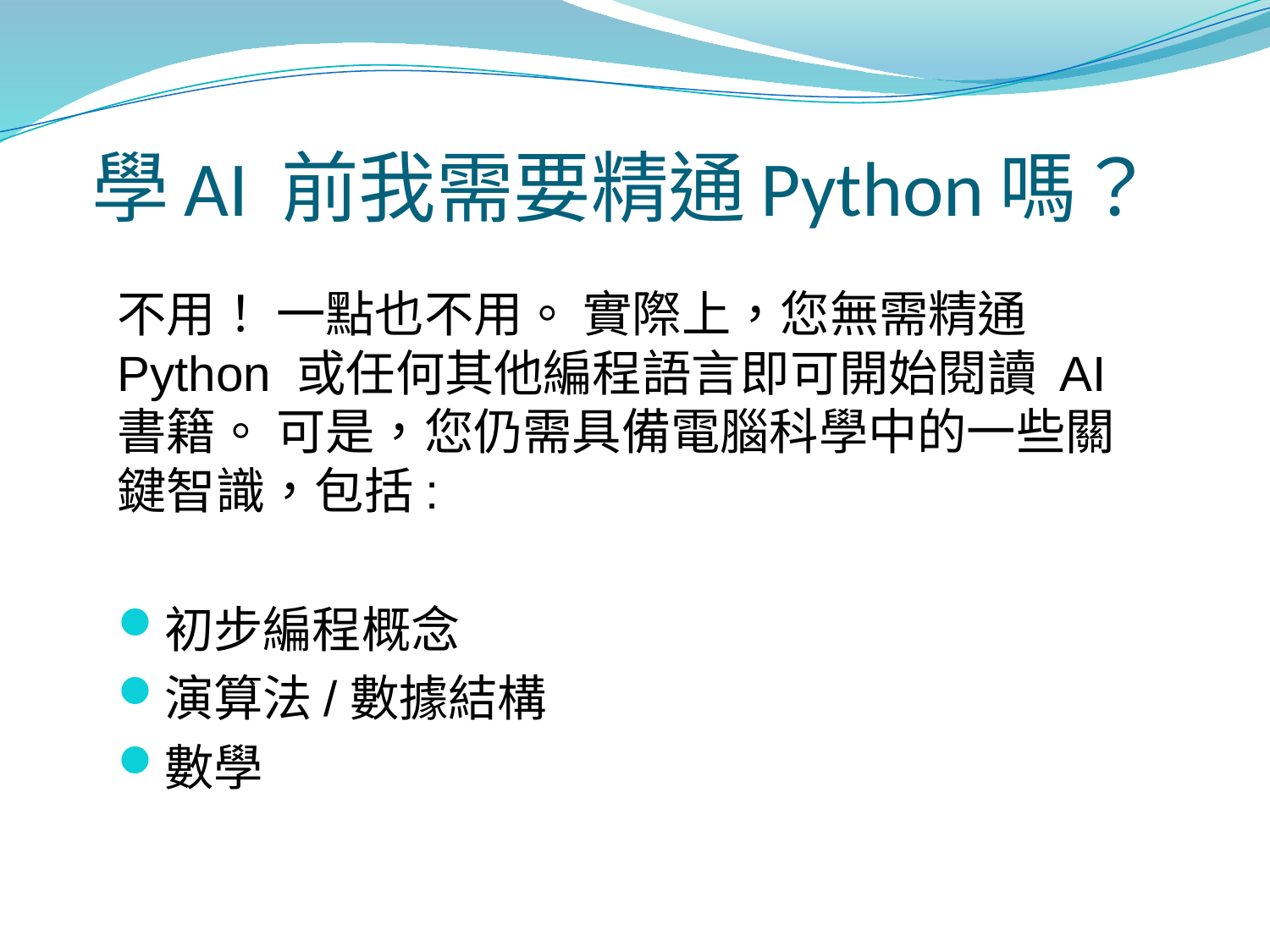

學AI 前我需要精通Python嗎？
不用！ 一點也不用。 實際上，您無需精通 Python 或任何其他編程語言即可開始閱讀 AI 書籍。 可是，您仍需具備電腦科學中的一些關鍵智識，包括:

初步編程概念
演算法/數據結構
數學